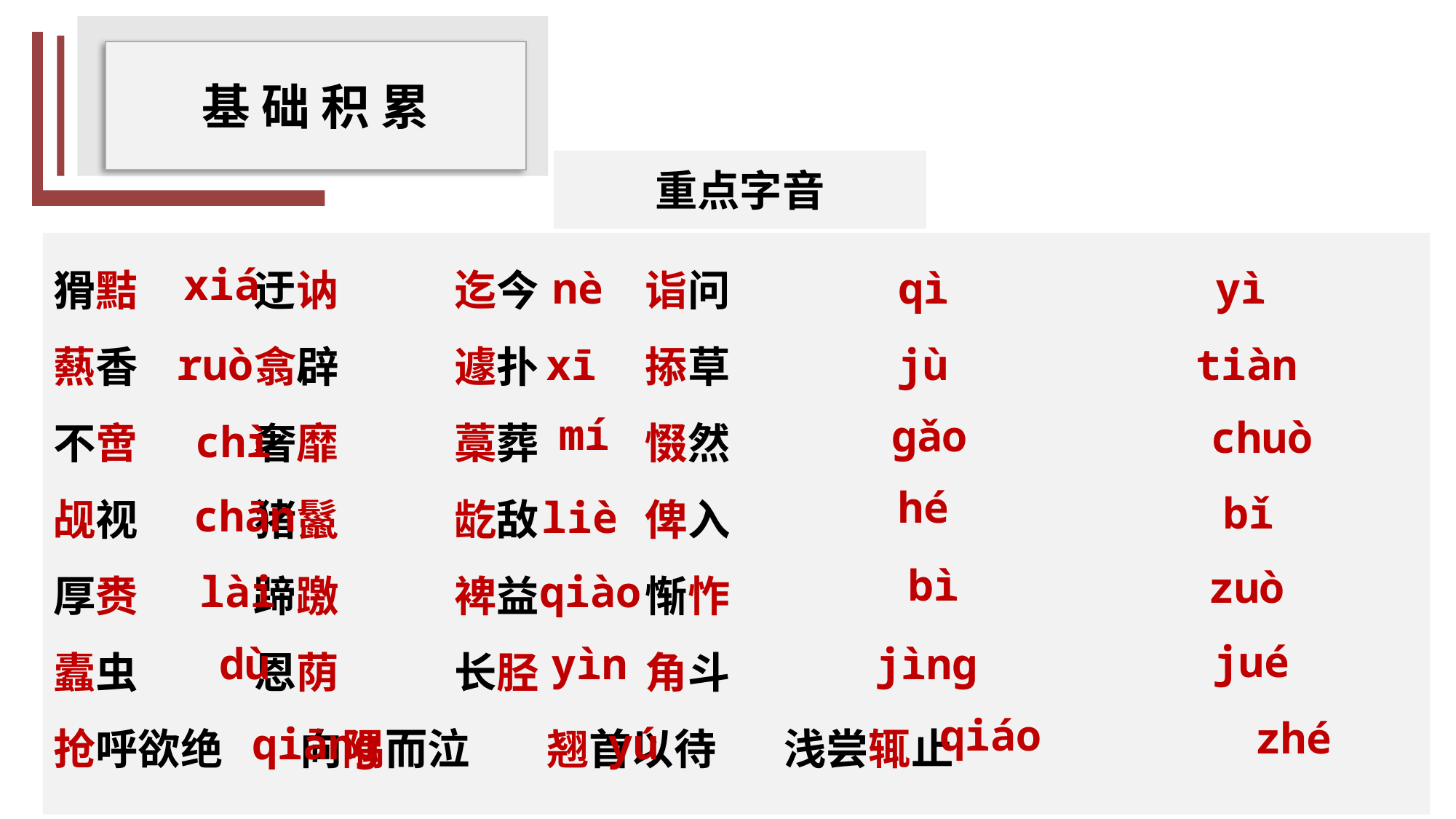

基 础 积 累
重点字音
猾黠            迂讷            迄今           诣问
爇香            翕辟            遽扑           掭草
不啻            奢靡            藁葬           惙然
觇视            猪鬣            龁敌           俾入
厚赉            蹄躈            裨益           惭怍
蠹虫            恩荫            长胫           角斗
抢呼欲绝        向隅而泣        翘首以待       浅尝辄止
xiá
nè
qì
yì
xī
jù
ruò
tiàn
mí
gǎo
chuò
chì
hé
bǐ
chān
liè
bì
zuò
lài
qiào

jué
jìng
dù
yìn
qiáo
zhé
qiāng
yú